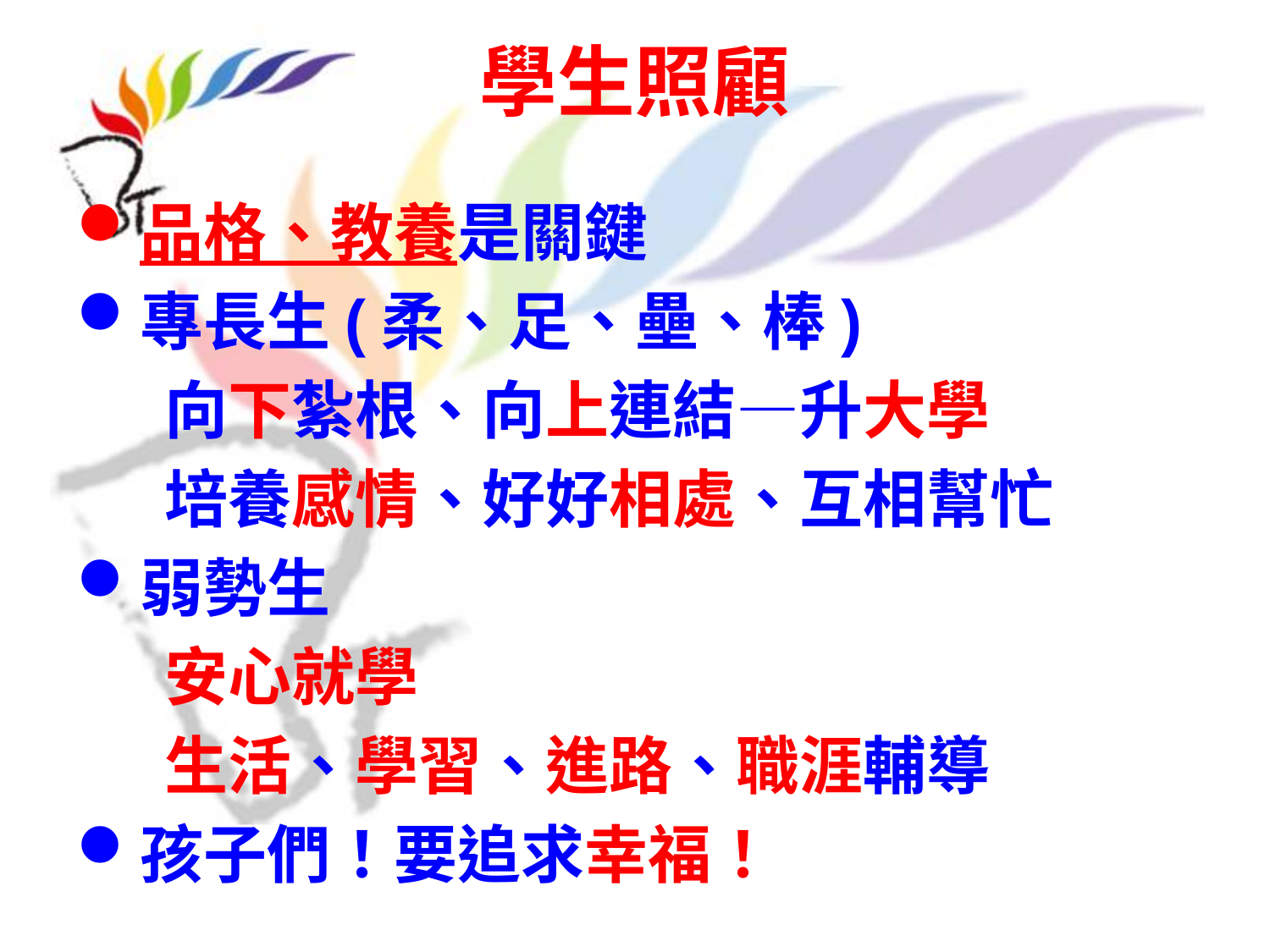

# 學生照顧
品格、教養是關鍵
專長生(柔、足、壘、棒)
向下紮根、向上連結—升大學
培養感情、好好相處、互相幫忙
弱勢生
安心就學
生活、學習、進路、職涯輔導
孩子們！要追求幸福！